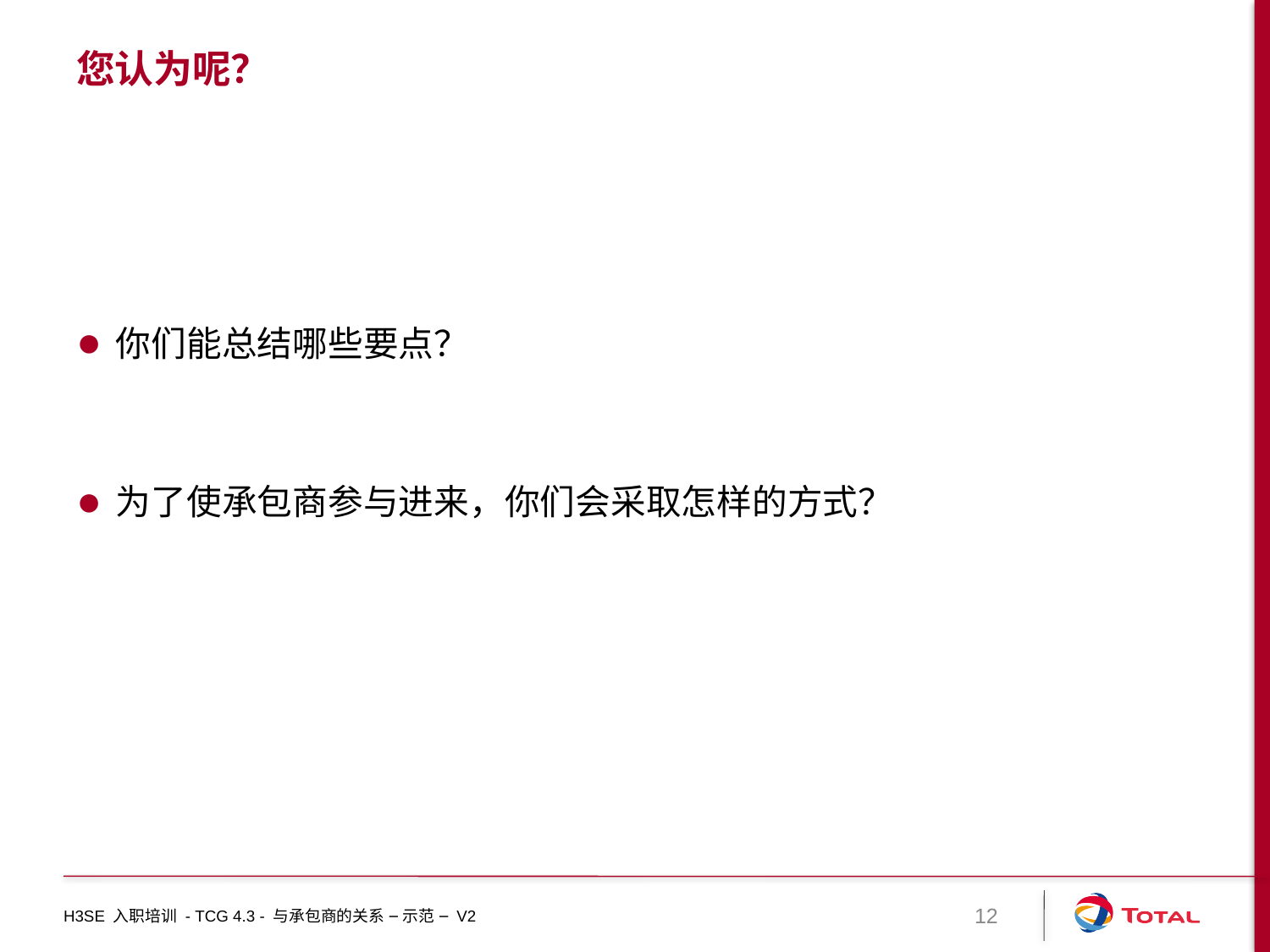

# 您认为呢？

你们能总结哪些要点？

为了使承包商参与进来，你们会采取怎样的方式？
H3SE 入职培训 - TCG 4.3 - 与承包商的关系 – 示范 – V2
12